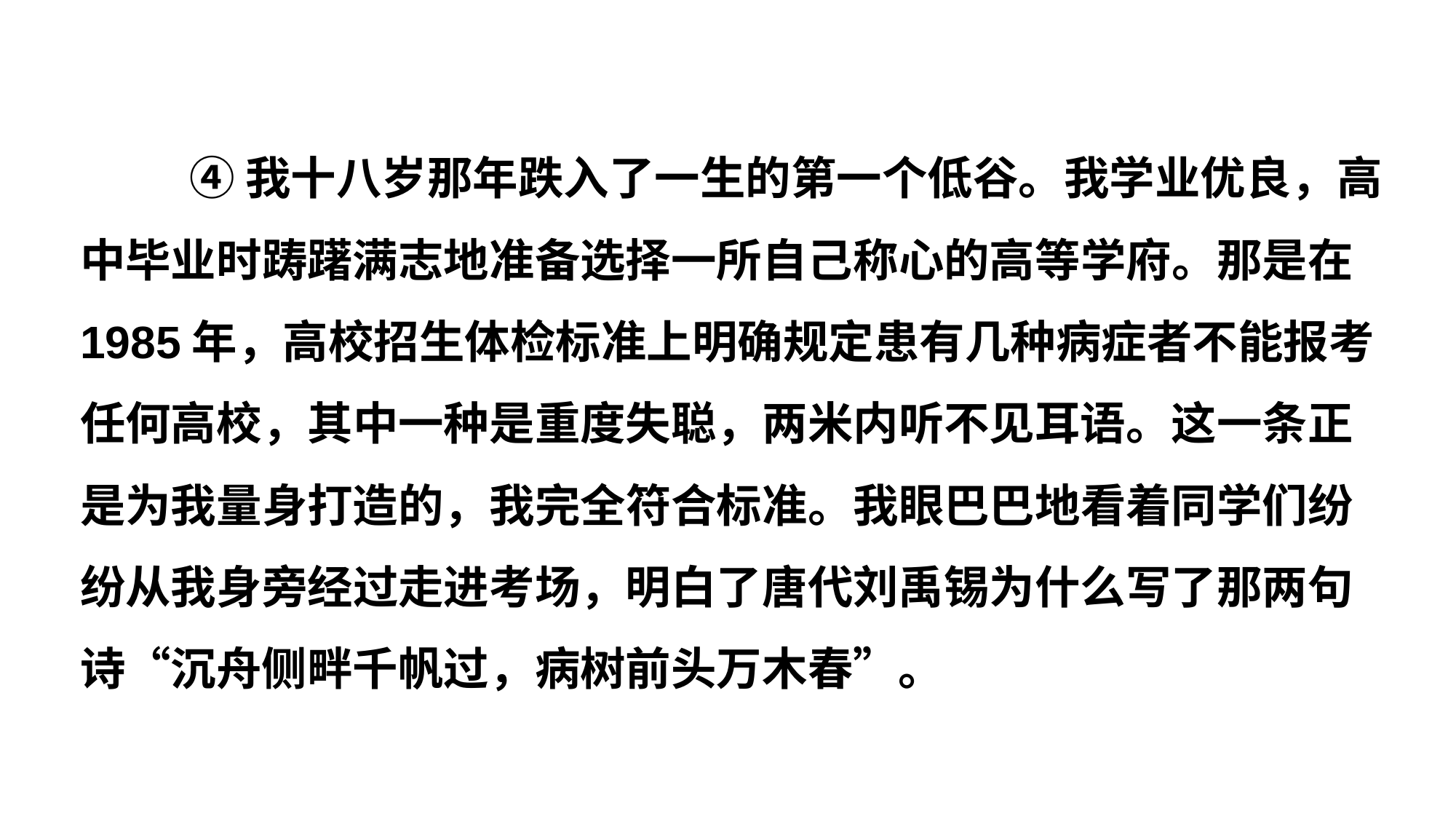

④我十八岁那年跌入了一生的第一个低谷。我学业优良，高中毕业时踌躇满志地准备选择一所自己称心的高等学府。那是在1985年，高校招生体检标准上明确规定患有几种病症者不能报考任何高校，其中一种是重度失聪，两米内听不见耳语。这一条正是为我量身打造的，我完全符合标准。我眼巴巴地看着同学们纷纷从我身旁经过走进考场，明白了唐代刘禹锡为什么写了那两句诗“沉舟侧畔千帆过，病树前头万木春”。